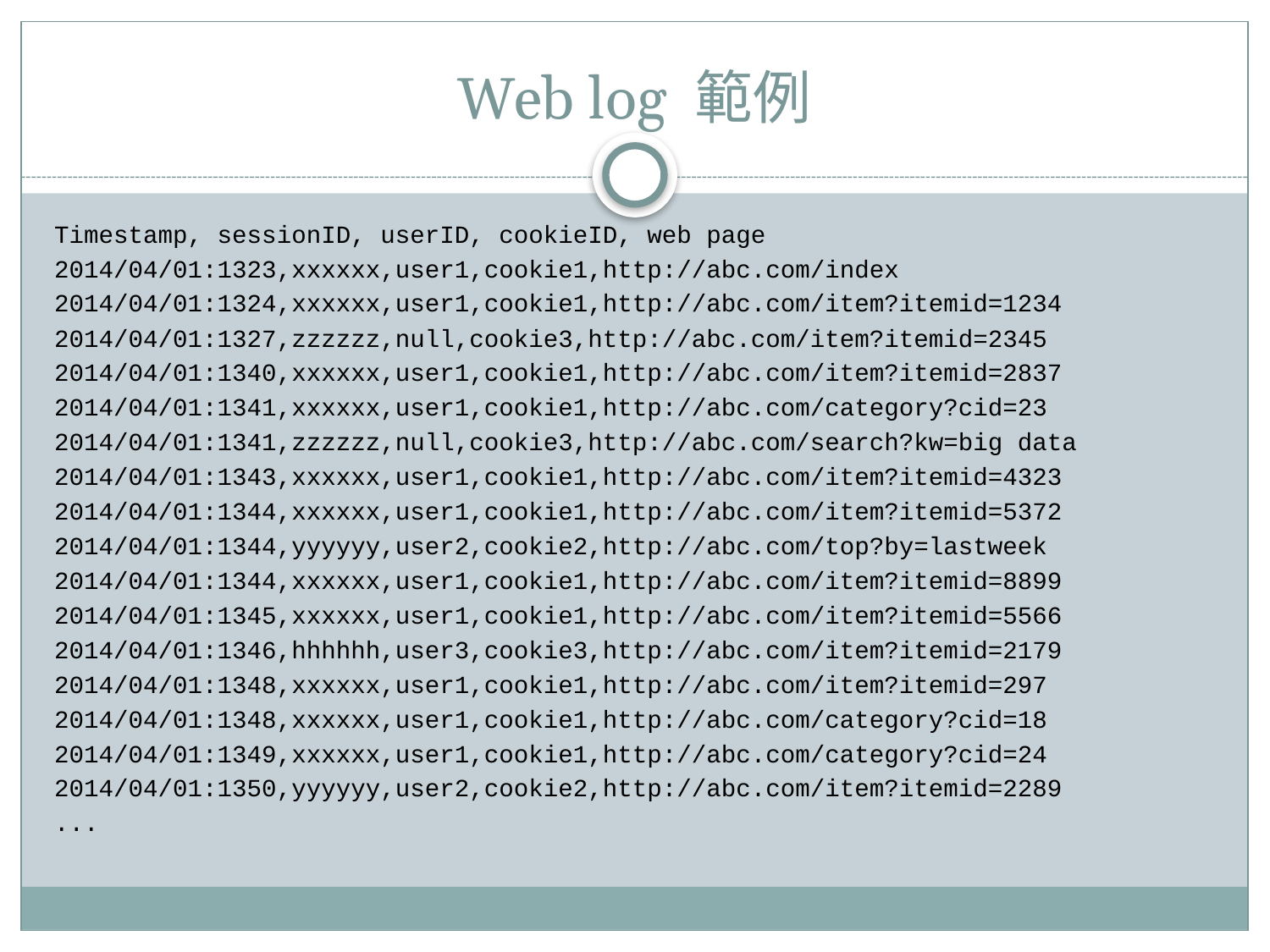

# Web log 範例
Timestamp, sessionID, userID, cookieID, web page
2014/04/01:1323,xxxxxx,user1,cookie1,http://abc.com/index
2014/04/01:1324,xxxxxx,user1,cookie1,http://abc.com/item?itemid=1234
2014/04/01:1327,zzzzzz,null,cookie3,http://abc.com/item?itemid=2345
2014/04/01:1340,xxxxxx,user1,cookie1,http://abc.com/item?itemid=2837
2014/04/01:1341,xxxxxx,user1,cookie1,http://abc.com/category?cid=23
2014/04/01:1341,zzzzzz,null,cookie3,http://abc.com/search?kw=big data
2014/04/01:1343,xxxxxx,user1,cookie1,http://abc.com/item?itemid=4323
2014/04/01:1344,xxxxxx,user1,cookie1,http://abc.com/item?itemid=5372
2014/04/01:1344,yyyyyy,user2,cookie2,http://abc.com/top?by=lastweek
2014/04/01:1344,xxxxxx,user1,cookie1,http://abc.com/item?itemid=8899
2014/04/01:1345,xxxxxx,user1,cookie1,http://abc.com/item?itemid=5566
2014/04/01:1346,hhhhhh,user3,cookie3,http://abc.com/item?itemid=2179
2014/04/01:1348,xxxxxx,user1,cookie1,http://abc.com/item?itemid=297
2014/04/01:1348,xxxxxx,user1,cookie1,http://abc.com/category?cid=18
2014/04/01:1349,xxxxxx,user1,cookie1,http://abc.com/category?cid=24
2014/04/01:1350,yyyyyy,user2,cookie2,http://abc.com/item?itemid=2289
...